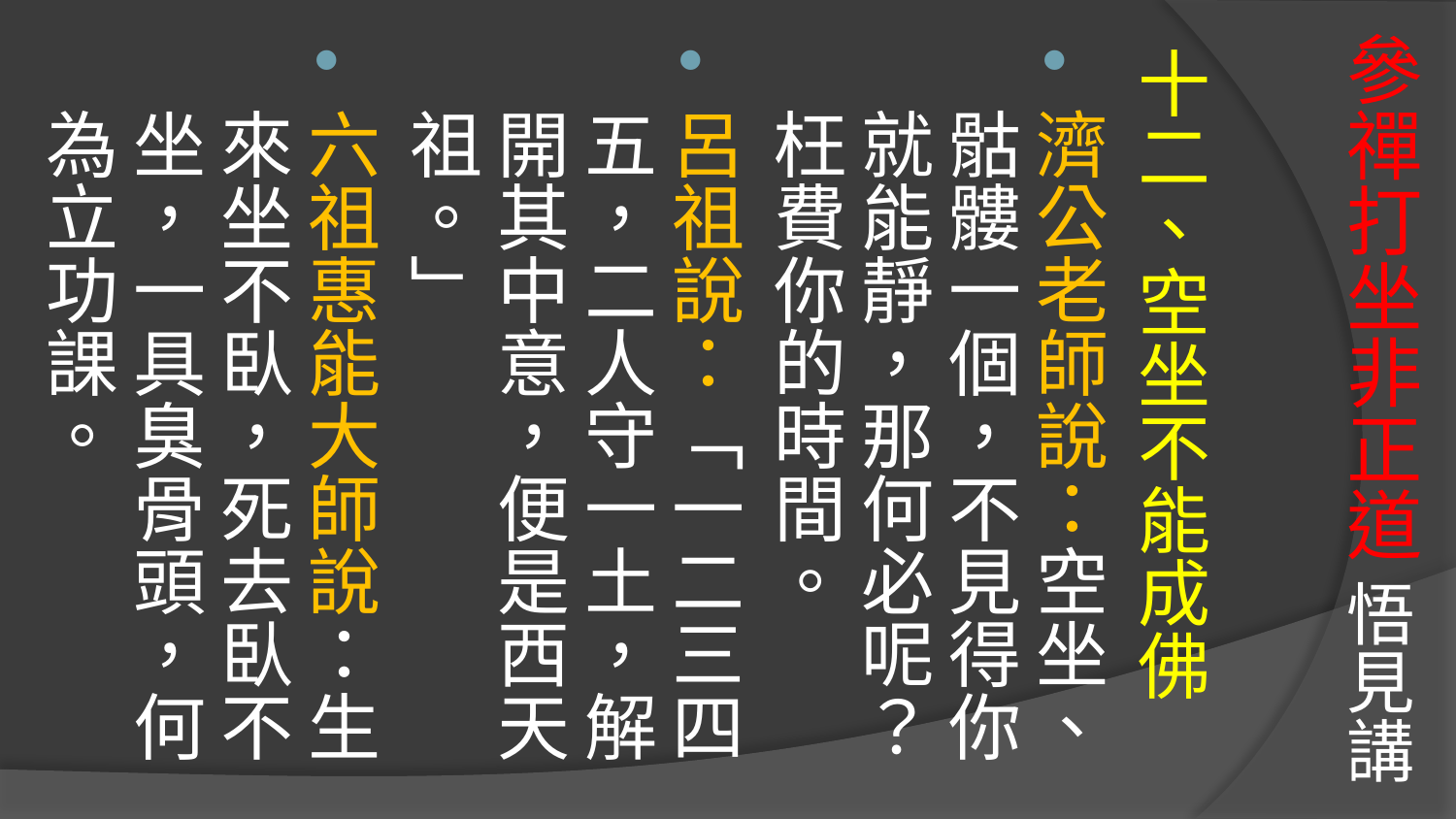

# 參禪打坐非正道 悟見講
十二、空坐不能成佛
濟公老師說：空坐、骷髏一個，不見得你就能靜，那何必呢？枉費你的時間。
呂祖說：「一二三四五，二人守一土，解開其中意，便是西天祖。」
六祖惠能大師說：生來坐不臥，死去臥不坐，一具臭骨頭，何為立功課。